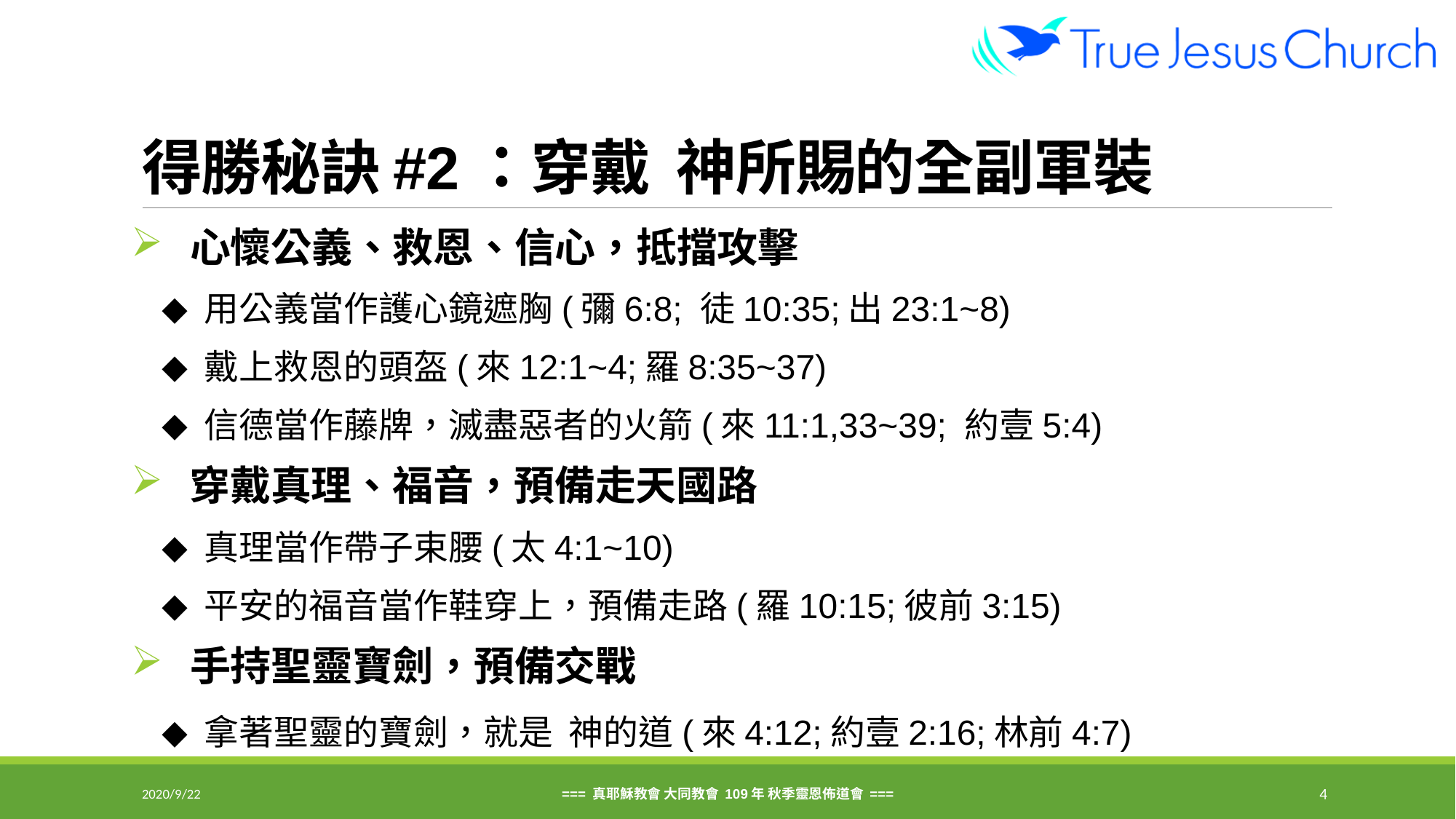

# 得勝秘訣#2：穿戴  神所賜的全副軍裝
  心懷公義、救恩、信心，抵擋攻擊
    ◆ 用公義當作護心鏡遮胸(彌6:8; 徒10:35;出23:1~8)
    ◆ 戴上救恩的頭盔(來12:1~4;羅8:35~37)
    ◆ 信德當作藤牌，滅盡惡者的火箭(來11:1,33~39; 約壹5:4)
  穿戴真理、福音，預備走天國路
    ◆ 真理當作帶子束腰(太4:1~10)
    ◆ 平安的福音當作鞋穿上，預備走路(羅10:15;彼前3:15)
  手持聖靈寶劍，預備交戰
    ◆ 拿著聖靈的寶劍，就是  神的道(來4:12;約壹2:16;林前4:7)
2020/9/22
=== 真耶穌教會 大同教會 109年 秋季靈恩佈道會 ===
4